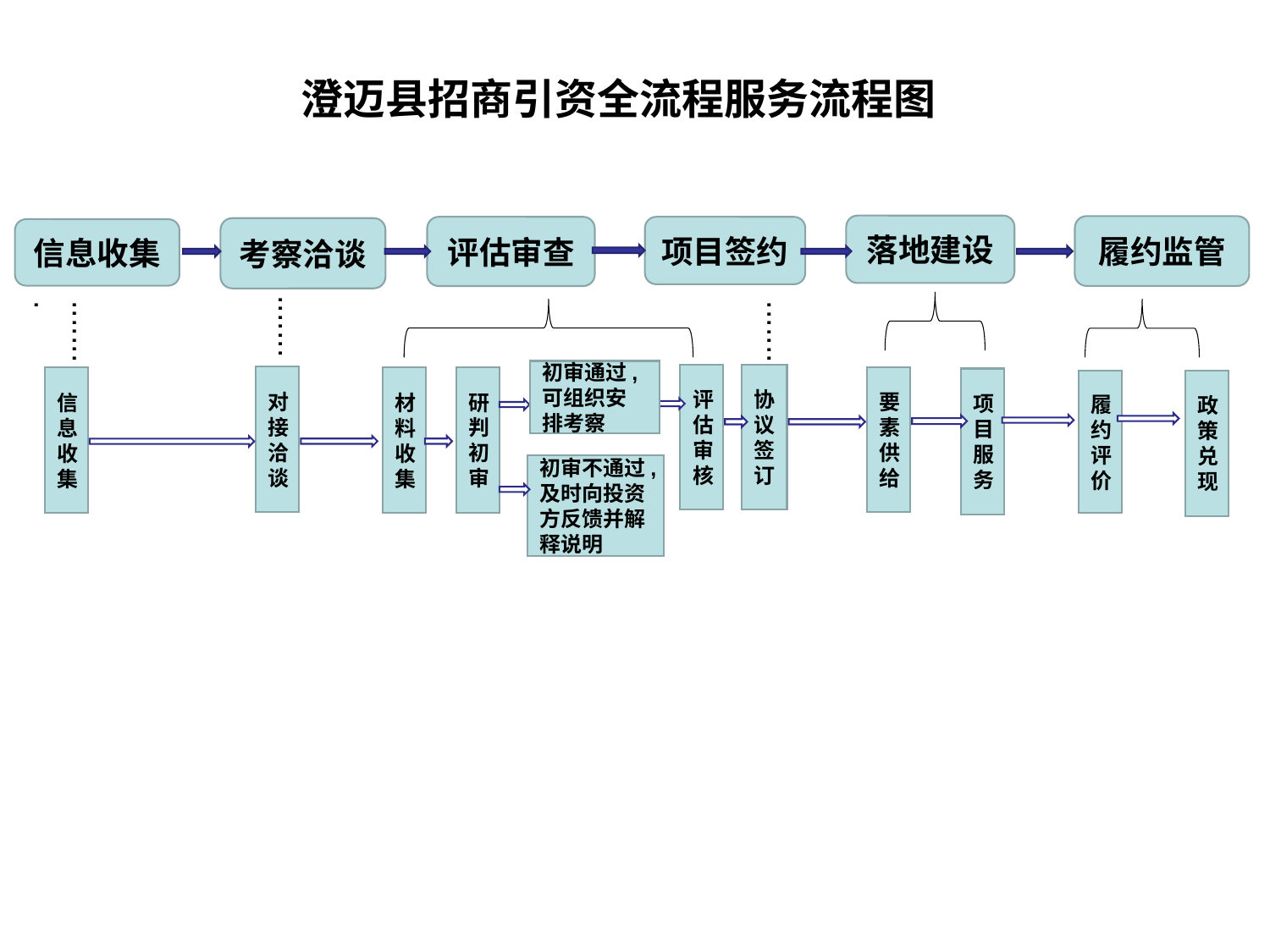

澄迈县招商引资全流程服务流程图

落地建设
履约监管
评估审查
项目签约
考察洽谈
信息收集

.......
........
.......
初审通过,可组织安排考察
评估审核
协议签订
对接洽谈
研判初审
信息收集
材料收集
要素供给
项目服务
政策兑现
履约评价

初审不通过,及时向投资方反馈并解释说明